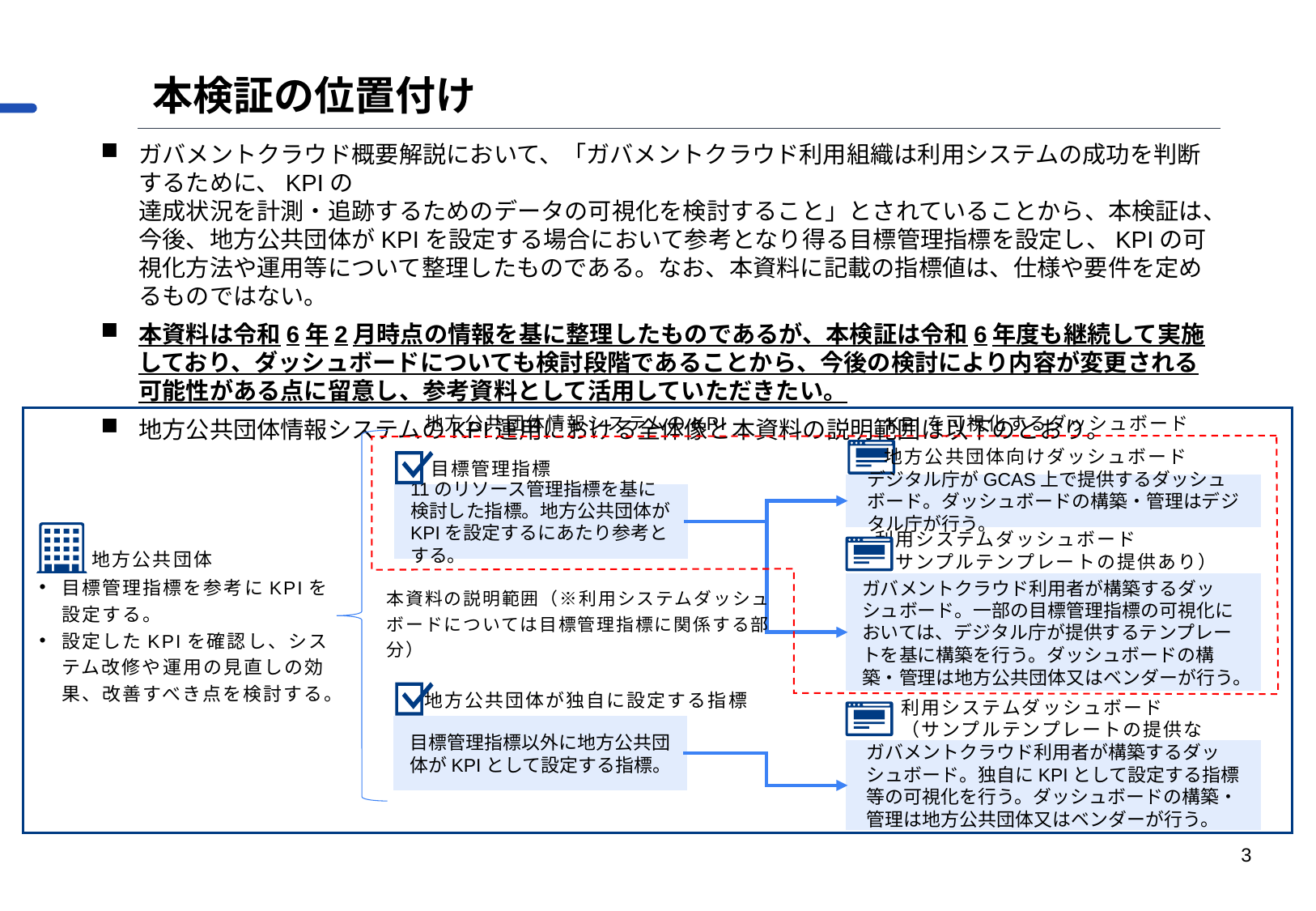

本検証の位置付け
ガバメントクラウド概要解説において、「ガバメントクラウド利用組織は利用システムの成功を判断するために、KPIの
達成状況を計測・追跡するためのデータの可視化を検討すること」とされていることから、本検証は、今後、地方公共団体がKPIを設定する場合において参考となり得る目標管理指標を設定し、KPIの可視化方法や運用等について整理したものである。なお、本資料に記載の指標値は、仕様や要件を定めるものではない。
本資料は令和6年2月時点の情報を基に整理したものであるが、本検証は令和6年度も継続して実施しており、ダッシュボードについても検討段階であることから、今後の検討により内容が変更される可能性がある点に留意し、参考資料として活用していただきたい。
地方公共団体情報システムのKPI運用における全体像と本資料の説明範囲は以下のとおり。
地方公共団体情報システムのKPI
KPIを可視化するダッシュボード

地方公共団体向けダッシュボード

目標管理指標
デジタル庁がGCAS上で提供するダッシュボード。ダッシュボードの構築・管理はデジタル庁が行う。
11のリソース管理指標を基に検討した指標。地方公共団体がKPIを設定するにあたり参考とする。

利用システムダッシュボード
（サンプルテンプレートの提供あり）

地方公共団体
目標管理指標を参考にKPIを設定する。
設定したKPIを確認し、システム改修や運用の見直しの効果、改善すべき点を検討する。
ガバメントクラウド利用者が構築するダッシュボード。一部の目標管理指標の可視化においては、デジタル庁が提供するテンプレートを基に構築を行う。ダッシュボードの構築・管理は地方公共団体又はベンダーが行う。
本資料の説明範囲（※利用システムダッシュボードについては目標管理指標に関係する部分）

地方公共団体が独自に設定する指標
利用システムダッシュボード
（サンプルテンプレートの提供なし）

目標管理指標以外に地方公共団体がKPIとして設定する指標。
ガバメントクラウド利用者が構築するダッシュボード。独自にKPIとして設定する指標等の可視化を行う。ダッシュボードの構築・管理は地方公共団体又はベンダーが行う。
3